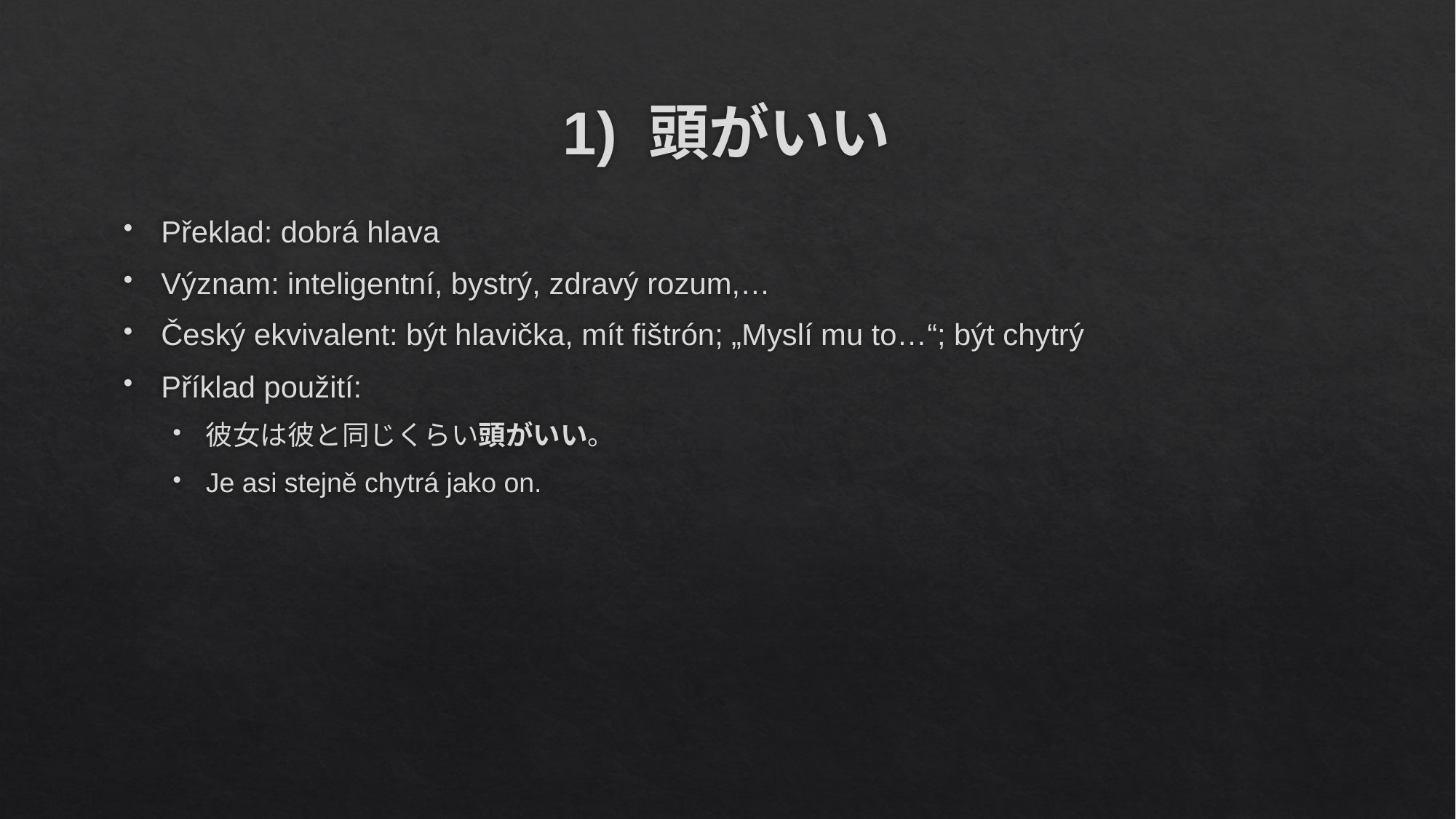

# 1) 頭がいい
Překlad: dobrá hlava
Význam: inteligentní, bystrý, zdravý rozum,…
Český ekvivalent: být hlavička, mít fištrón; „Myslí mu to…“; být chytrý
Příklad použití:
彼女は彼と同じくらい頭がいい。
Je asi stejně chytrá jako on.